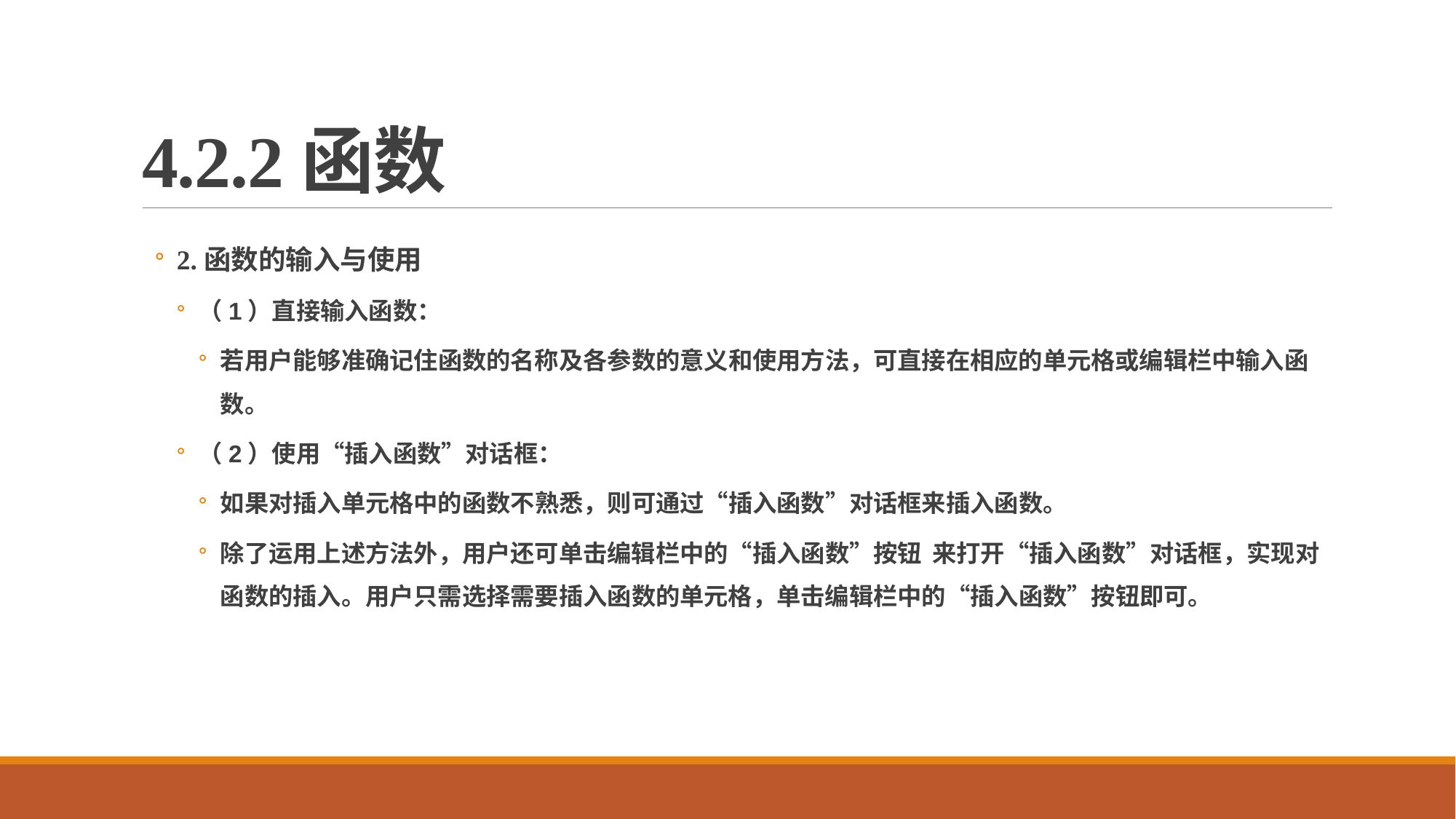

# 4.2.2函数
2.函数的输入与使用
（1）直接输入函数：
若用户能够准确记住函数的名称及各参数的意义和使用方法，可直接在相应的单元格或编辑栏中输入函数。
（2）使用“插入函数”对话框：
如果对插入单元格中的函数不熟悉，则可通过“插入函数”对话框来插入函数。
除了运用上述方法外，用户还可单击编辑栏中的“插入函数”按钮  来打开“插入函数”对话框，实现对函数的插入。用户只需选择需要插入函数的单元格，单击编辑栏中的“插入函数”按钮即可。